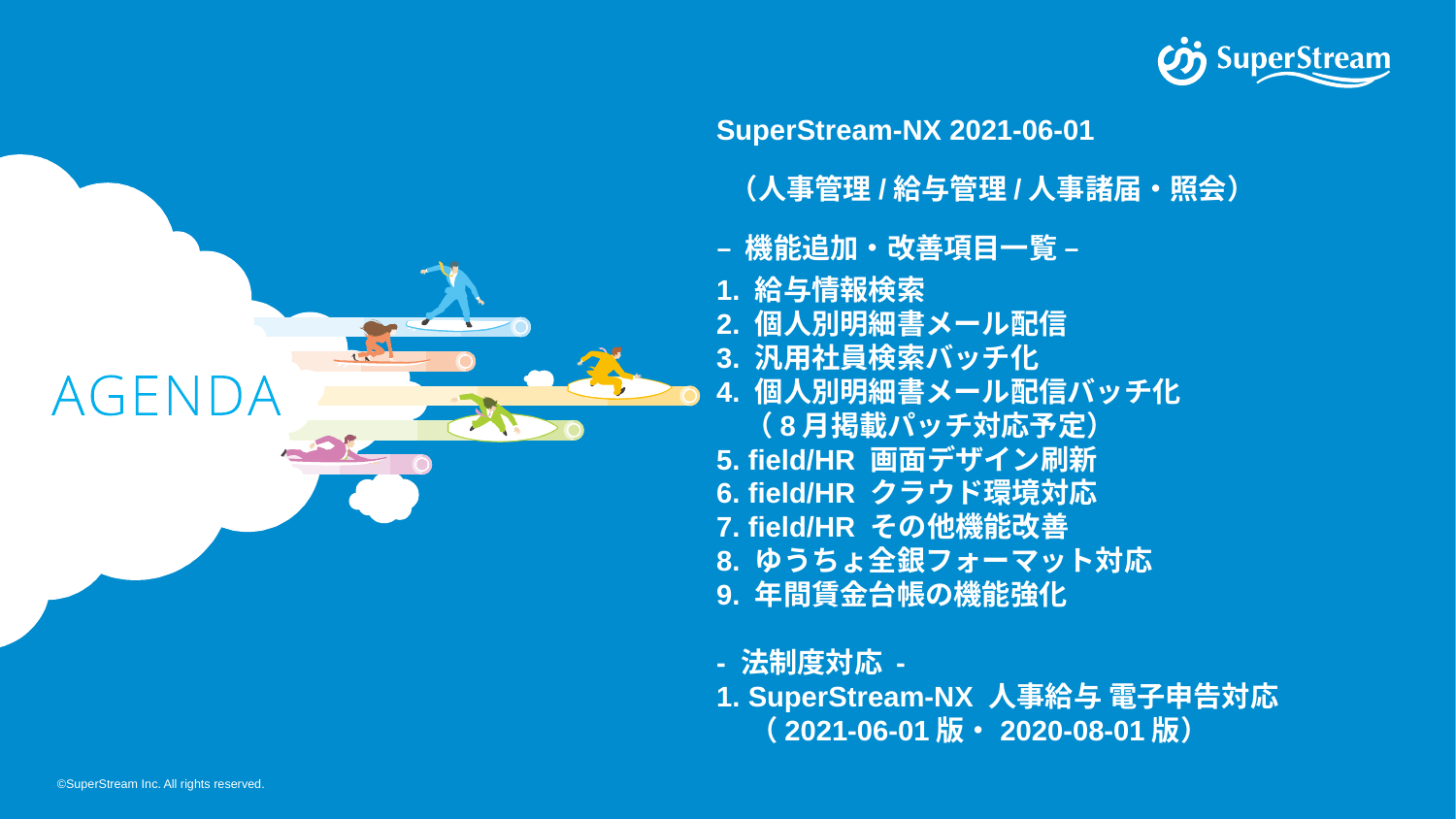

SuperStream-NX 2021-06-01
 （人事管理/給与管理/人事諸届・照会）
– 機能追加・改善項目一覧 –
1. 給与情報検索
2. 個人別明細書メール配信
3. 汎用社員検索バッチ化
4. 個人別明細書メール配信バッチ化
　（8月掲載パッチ対応予定）
5. field/HR 画面デザイン刷新
6. field/HR クラウド環境対応
7. field/HR その他機能改善
8. ゆうちょ全銀フォーマット対応
9. 年間賃金台帳の機能強化

- 法制度対応 -
1. SuperStream-NX 人事給与 電子申告対応
    （2021-06-01版・2020-08-01版）
©SuperStream Inc. All rights reserved.